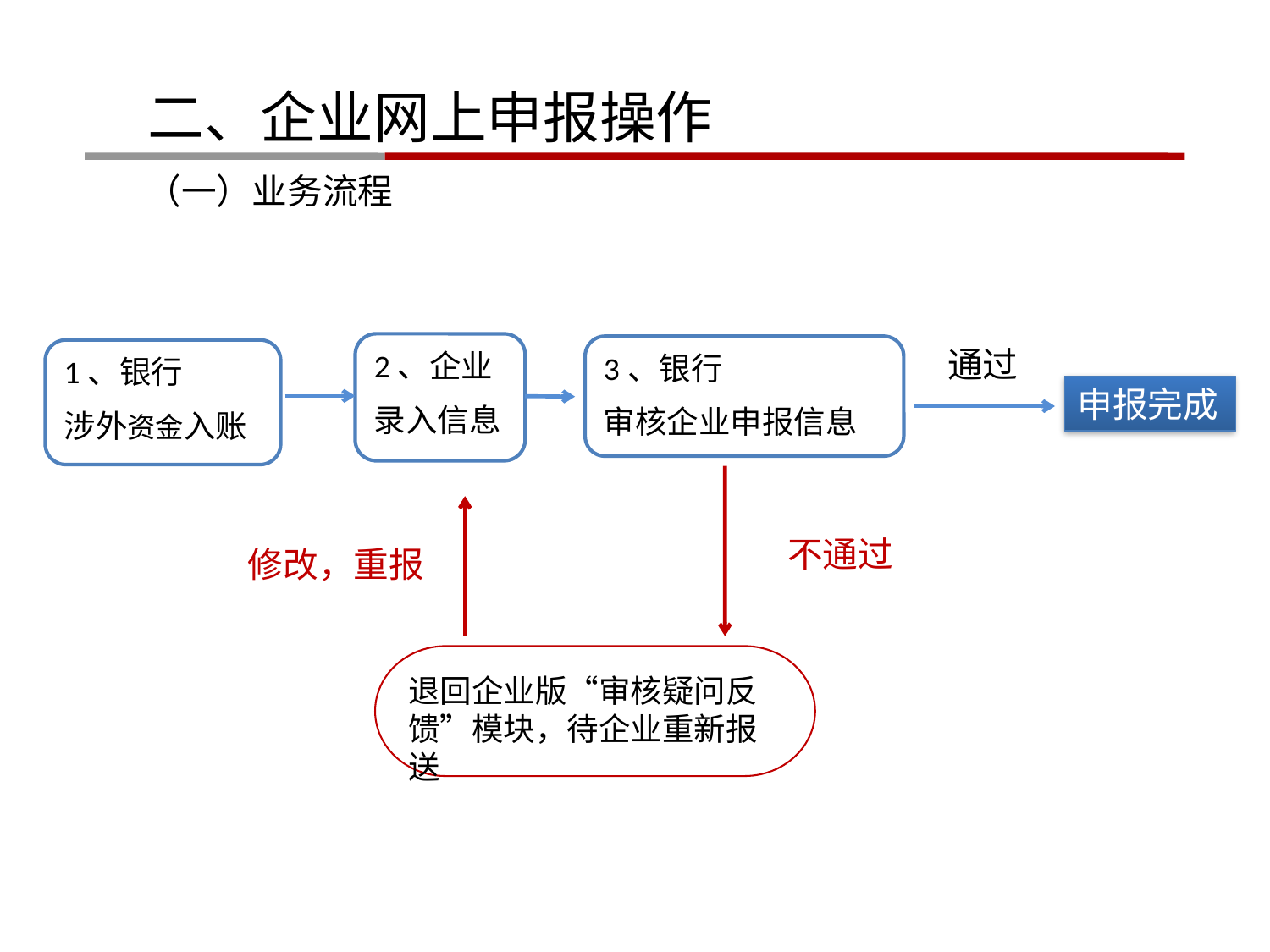

二、企业网上申报操作

（一）业务流程

2、企业
录入信息
3、银行
审核企业申报信息
通过
1、银行
涉外资金入账
申报完成
不通过
修改，重报
退回企业版“审核疑问反馈”模块，待企业重新报送